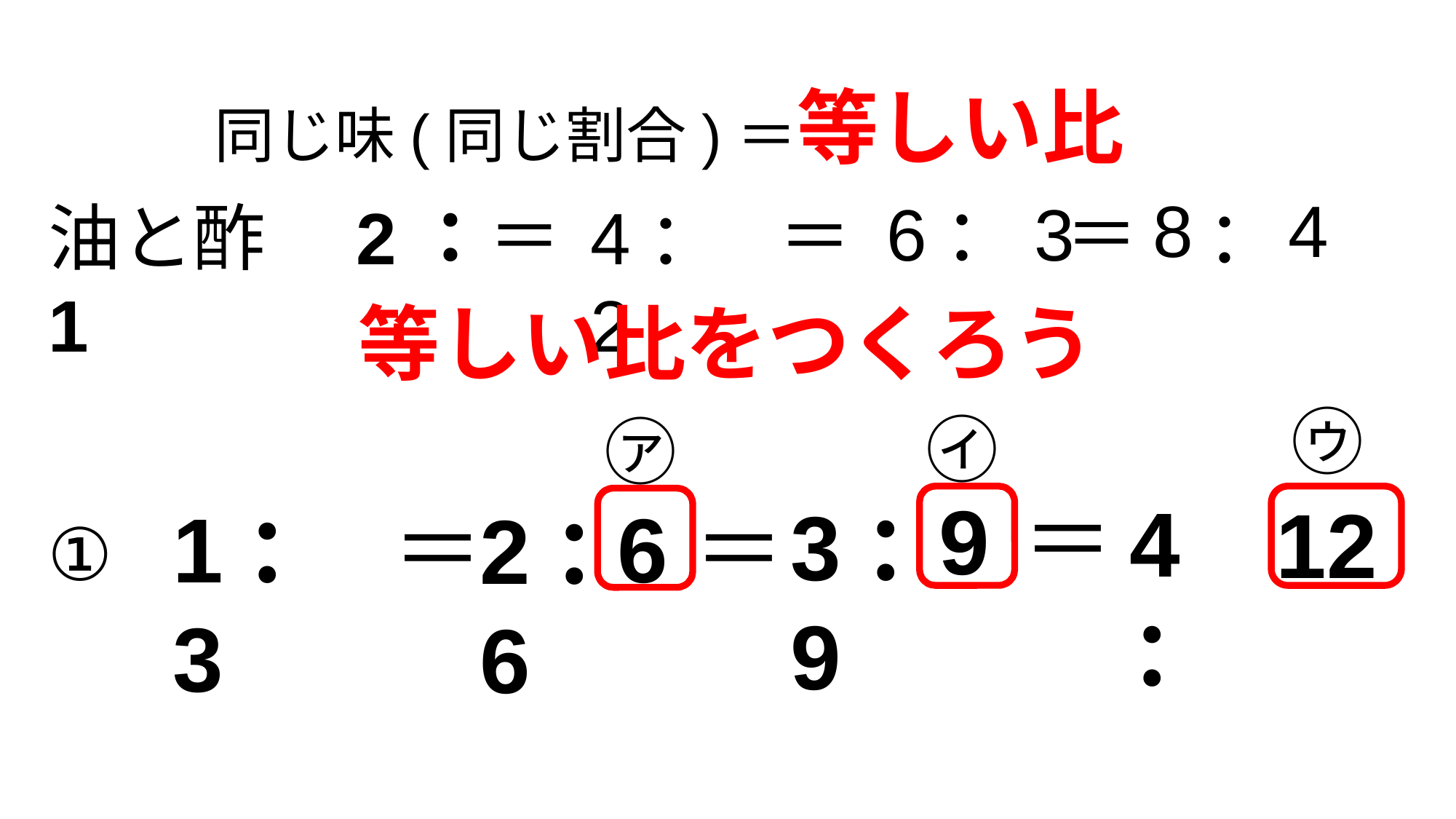

同じ味(同じ割合)＝等しい比
8
4
6：3
＝
＝
＝
：
油と酢　2：1
4：2
等しい比をつくろう
㋒
㋑
㋐
＝
9
4：
12
12
3：9
1：3
6
＝
＝

2：6

①